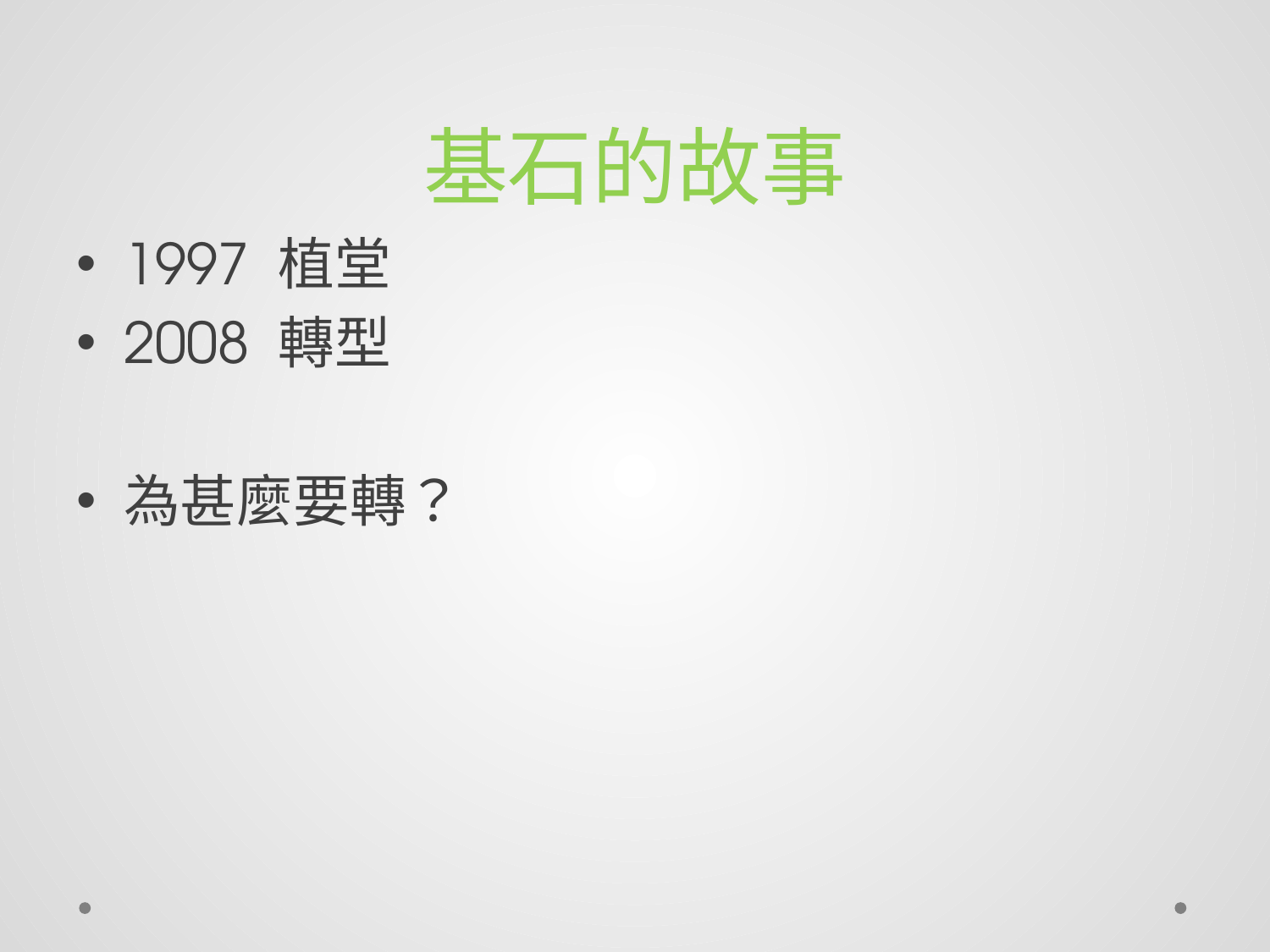

# 基石的故事
1997 植堂
2008 轉型

為甚麼要轉？